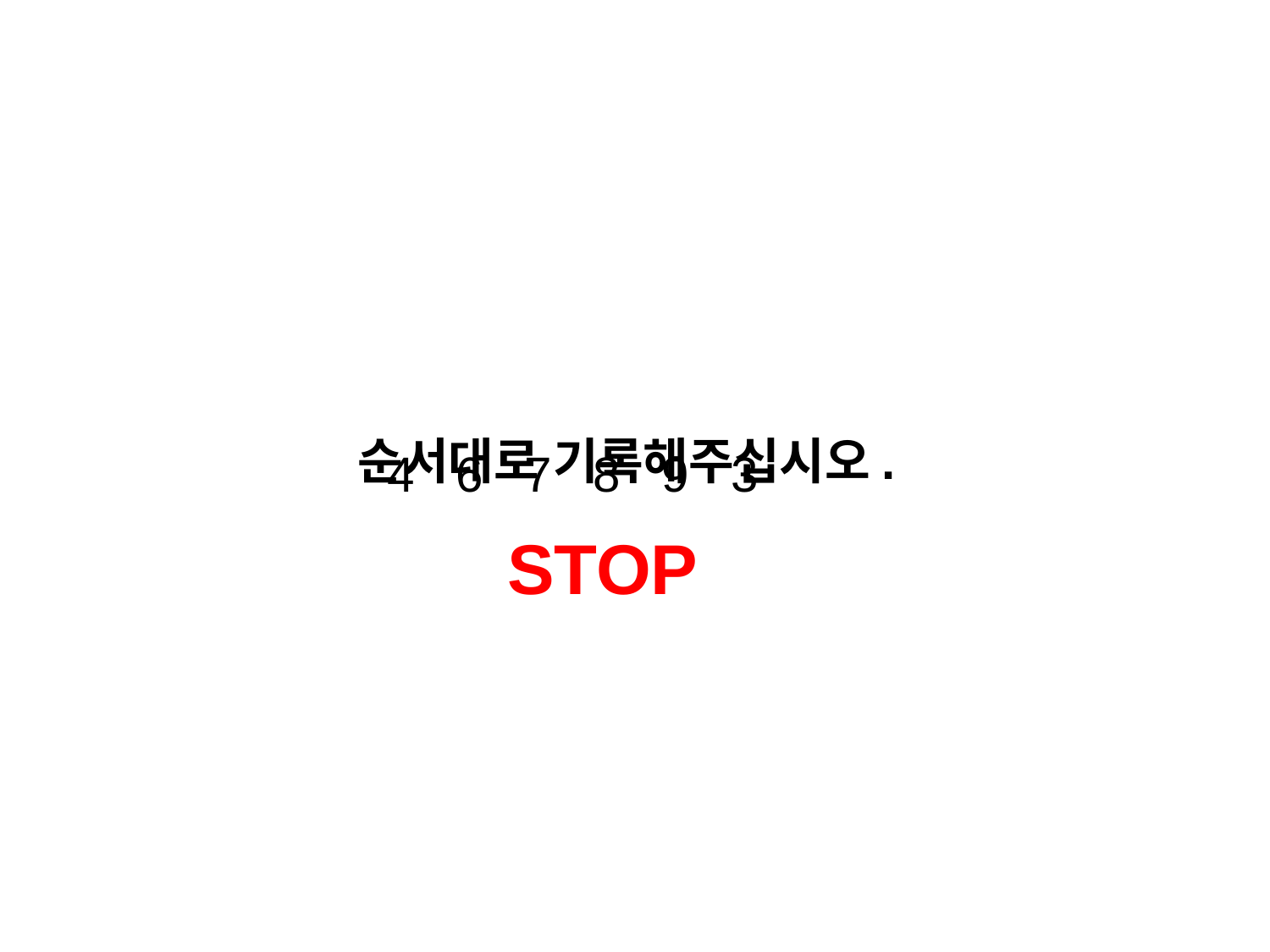

순서대로 기록해주십시오.
4   6   7   8   9   3
STOP